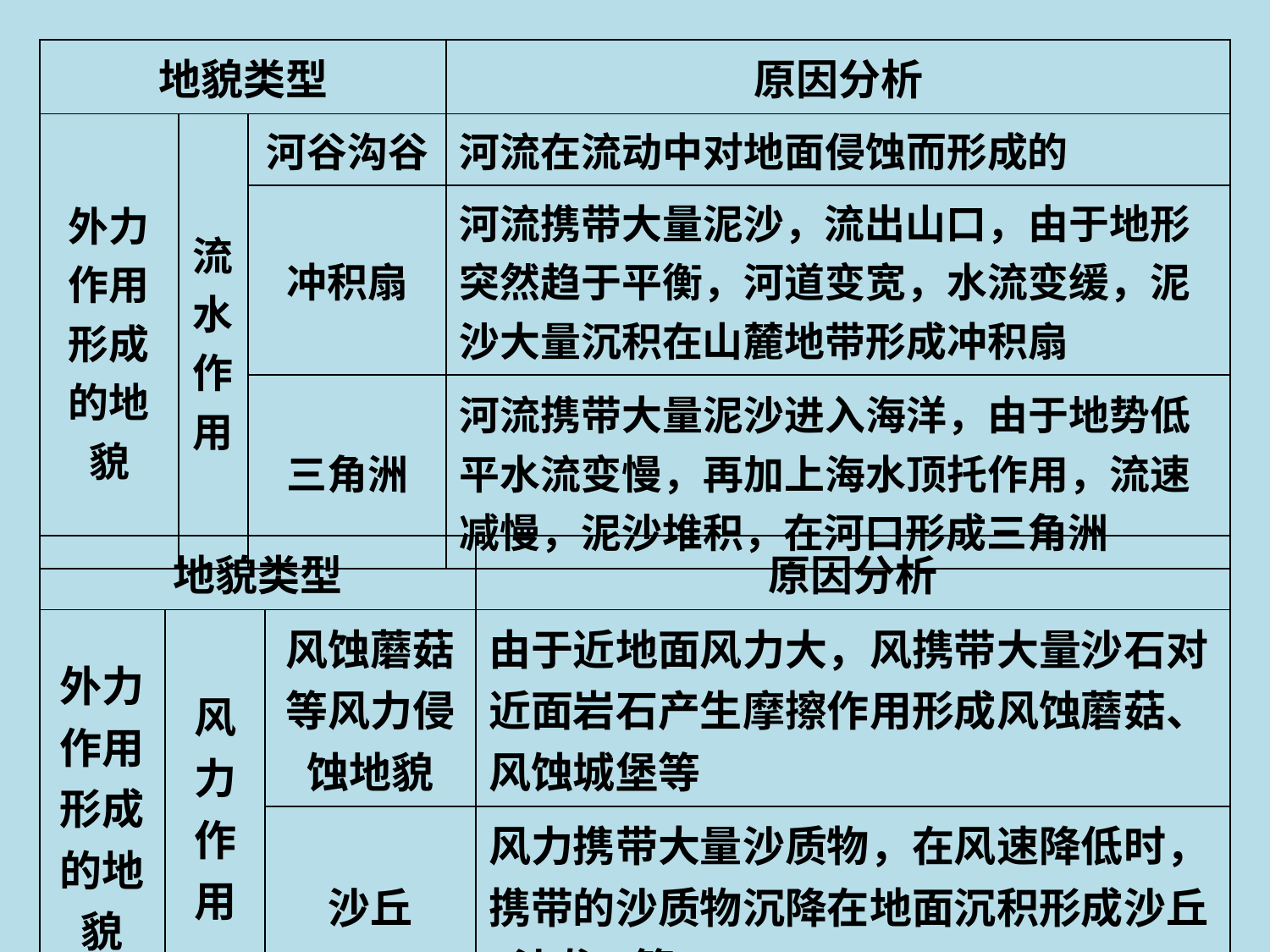

| 地貌类型 |  |  | 原因分析 |
| --- | --- | --- | --- |
| 外力 作用 形成 的地 貌 | 流 水 作 用 | 河谷沟谷 | 河流在流动中对地面侵蚀而形成的 |
|  |  | 冲积扇 | 河流携带大量泥沙，流出山口，由于地形突然趋于平衡，河道变宽，水流变缓，泥沙大量沉积在山麓地带形成冲积扇 |
|  |  | 三角洲 | 河流携带大量泥沙进入海洋，由于地势低平水流变慢，再加上海水顶托作用，流速减慢，泥沙堆积，在河口形成三角洲 |
| 地貌类型 |  |  | 原因分析 |
| --- | --- | --- | --- |
| 外力 作用 形成 的地 貌 | 风 力 作 用 | 风蚀蘑菇 等风力侵 蚀地貌 | 由于近地面风力大，风携带大量沙石对近面岩石产生摩擦作用形成风蚀蘑菇、风蚀城堡等 |
|  |  | 沙丘 | 风力携带大量沙质物，在风速降低时，携带的沙质物沉降在地面沉积形成沙丘(沙垄)等 |